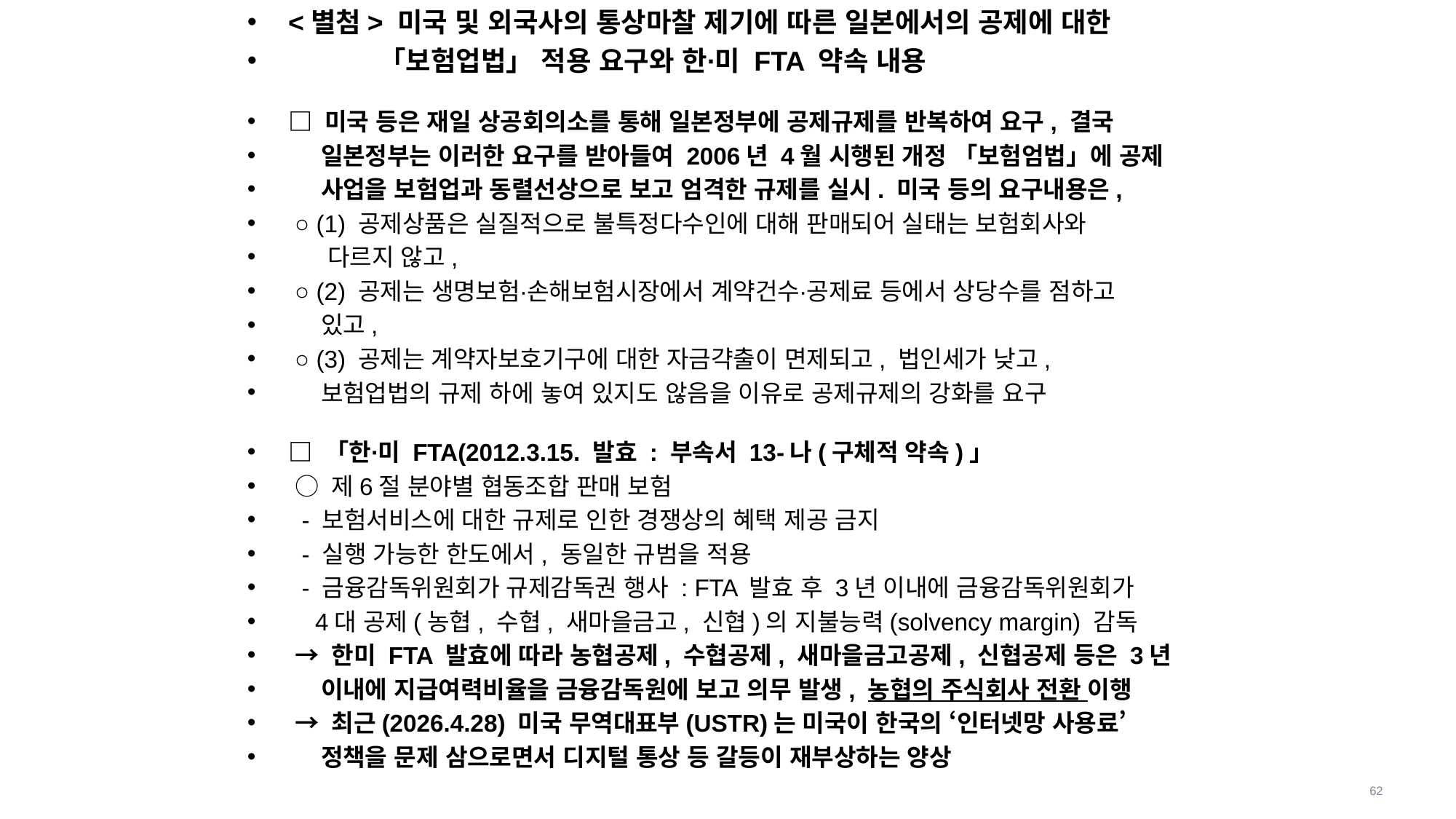

<별첨> 미국 및 외국사의 통상마찰 제기에 따른 일본에서의 공제에 대한
           「보험업법」 적용 요구와 한∙미 FTA 약속 내용

□ 미국 등은 재일 상공회의소를 통해 일본정부에 공제규제를 반복하여 요구, 결국
    일본정부는 이러한 요구를 받아들여 2006년 4월 시행된 개정 「보험엄법」에 공제
    사업을 보험업과 동렬선상으로 보고 엄격한 규제를 실시. 미국 등의 요구내용은,
 ○ (1) 공제상품은 실질적으로 불특정다수인에 대해 판매되어 실태는 보험회사와
     다르지 않고,
 ○ (2) 공제는 생명보험∙손해보험시장에서 계약건수∙공제료 등에서 상당수를 점하고
    있고,
 ○ (3) 공제는 계약자보호기구에 대한 자금갹출이 면제되고, 법인세가 낮고,
    보험업법의 규제 하에 놓여 있지도 않음을 이유로 공제규제의 강화를 요구

□ 「한∙미 FTA(2012.3.15. 발효 : 부속서 13-나(구체적 약속)」
 ○ 제6절 분야별 협동조합 판매 보험
  - 보험서비스에 대한 규제로 인한 경쟁상의 혜택 제공 금지
  - 실행 가능한 한도에서, 동일한 규범을 적용
  - 금융감독위원회가 규제감독권 행사 : FTA 발효 후 3년 이내에 금융감독위원회가
    4대 공제(농협, 수협, 새마을금고, 신협)의 지불능력(solvency margin) 감독
 → 한미 FTA 발효에 따라 농협공제, 수협공제, 새마을금고공제, 신협공제 등은 3년
    이내에 지급여력비율을 금융감독원에 보고 의무 발생, 농협의 주식회사 전환 이행
 → 최근(2026.4.28) 미국 무역대표부(USTR)는 미국이 한국의 ‘인터넷망 사용료’
    정책을 문제 삼으로면서 디지털 통상 등 갈등이 재부상하는 양상

62